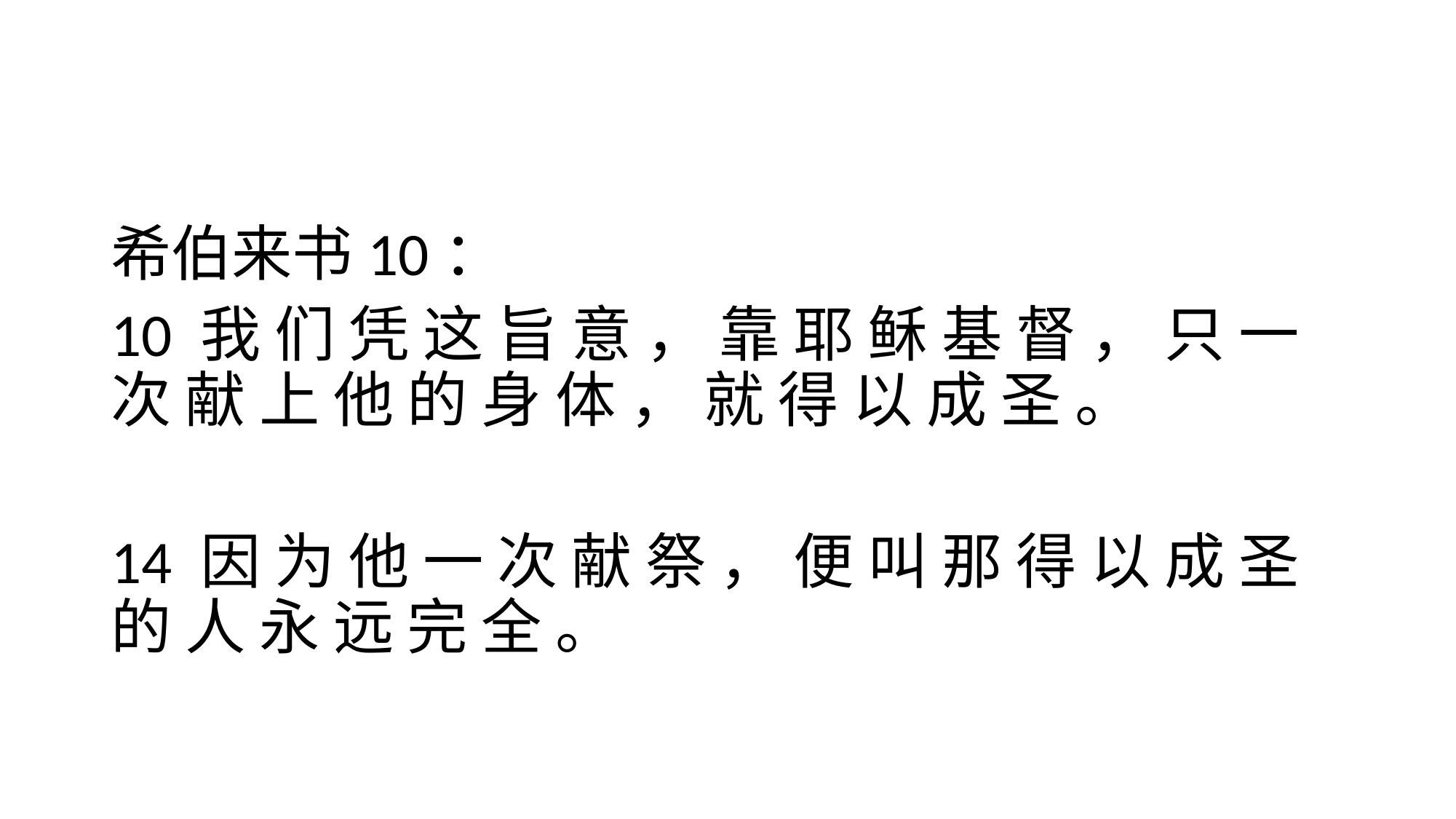

#
希伯来书10：
10 我 们 凭 这 旨 意 ， 靠 耶 稣 基 督 ， 只 一 次 献 上 他 的 身 体 ， 就 得 以 成 圣 。

14 因 为 他 一 次 献 祭 ， 便 叫 那 得 以 成 圣 的 人 永 远 完 全 。